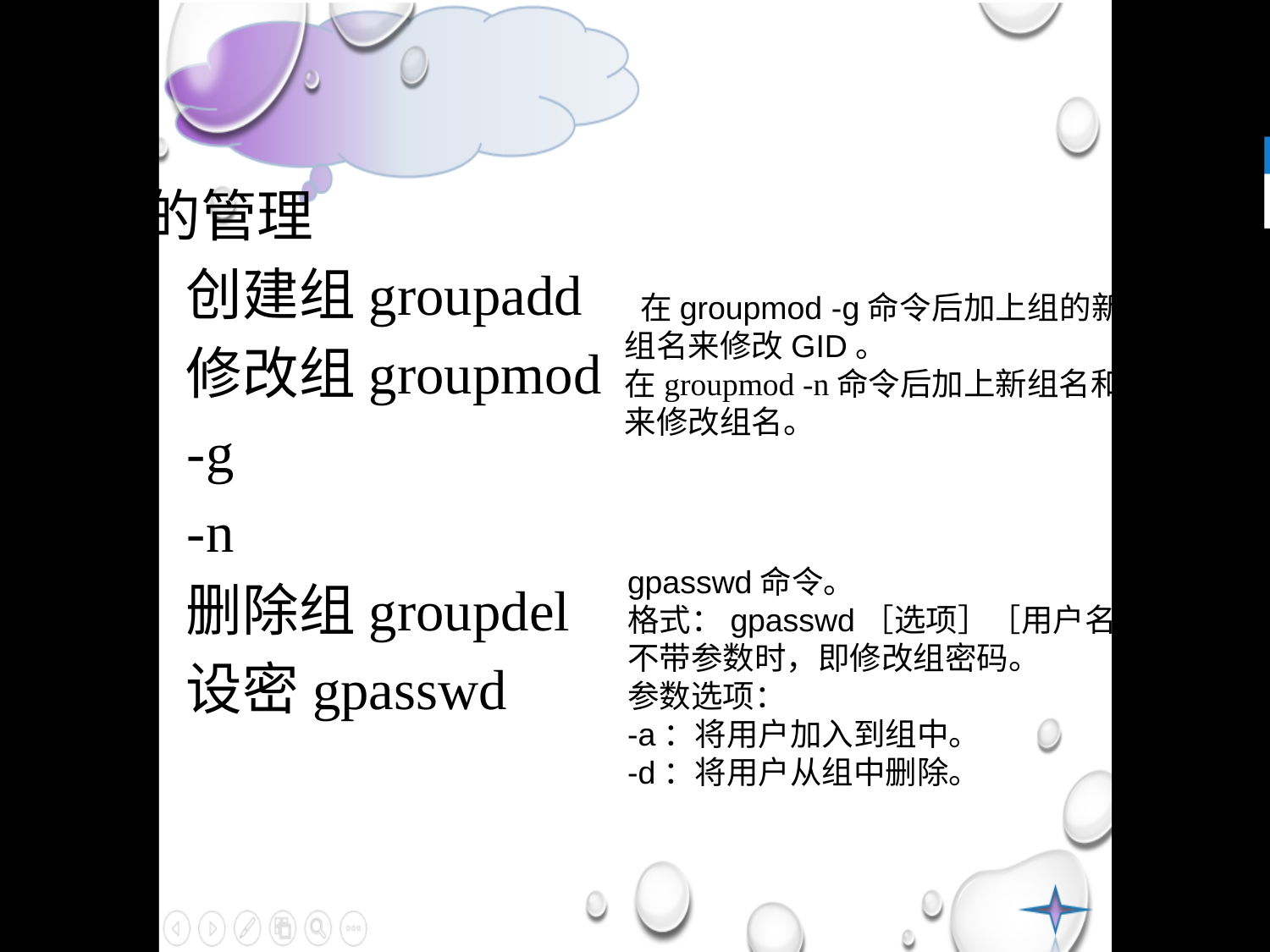

组的管理
1、创建组groupadd
2、修改组groupmod
       -g
       -n
3、删除组groupdel
4、设密gpasswd
 在groupmod -g命令后加上组的新ID号和组名来修改GID。
在groupmod -n命令后加上新组名和原组名来修改组名。
gpasswd命令。
格式：gpasswd［选项］［用户名］组名
不带参数时，即修改组密码。
参数选项：
-a：将用户加入到组中。
-d：将用户从组中删除。